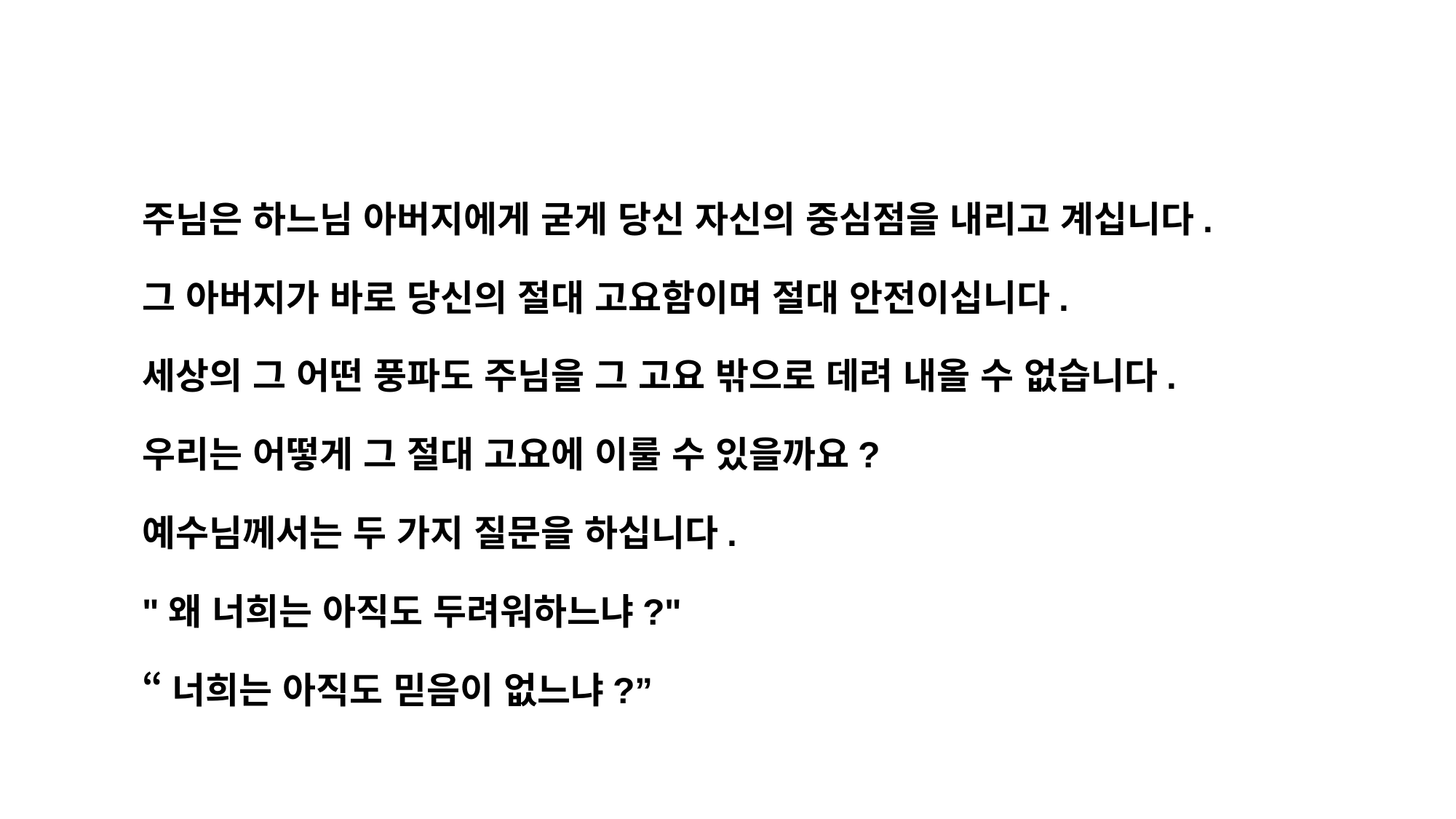

주님은 하느님 아버지에게 굳게 당신 자신의 중심점을 내리고 계십니다.
그 아버지가 바로 당신의 절대 고요함이며 절대 안전이십니다.
세상의 그 어떤 풍파도 주님을 그 고요 밖으로 데려 내올 수 없습니다.
우리는 어떻게 그 절대 고요에 이룰 수 있을까요?
예수님께서는 두 가지 질문을 하십니다.
"왜 너희는 아직도 두려워하느냐?"
“너희는 아직도 믿음이 없느냐?”